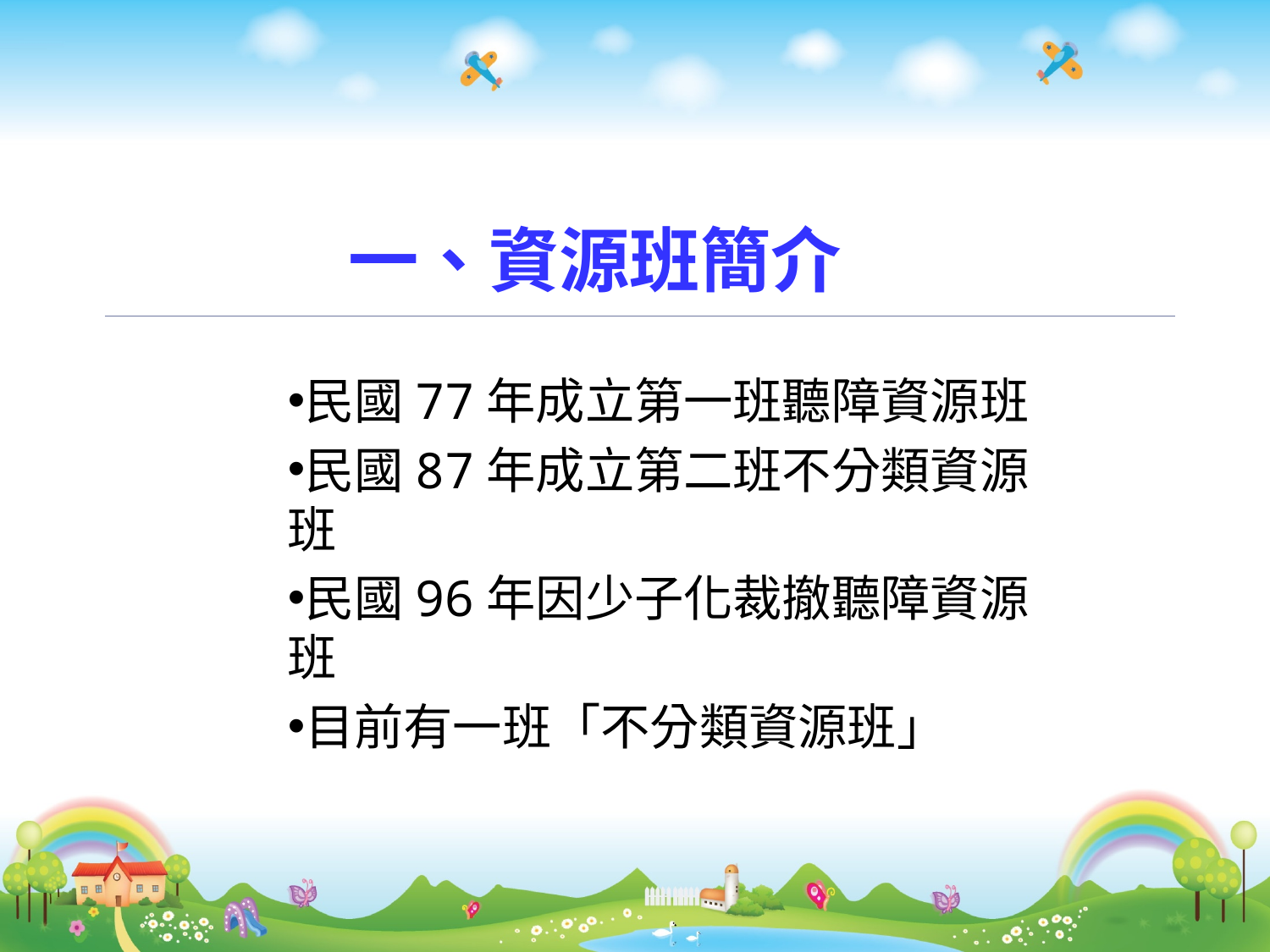

# 一、資源班簡介
民國77年成立第一班聽障資源班
民國87年成立第二班不分類資源班
民國96年因少子化裁撤聽障資源班
目前有一班「不分類資源班」